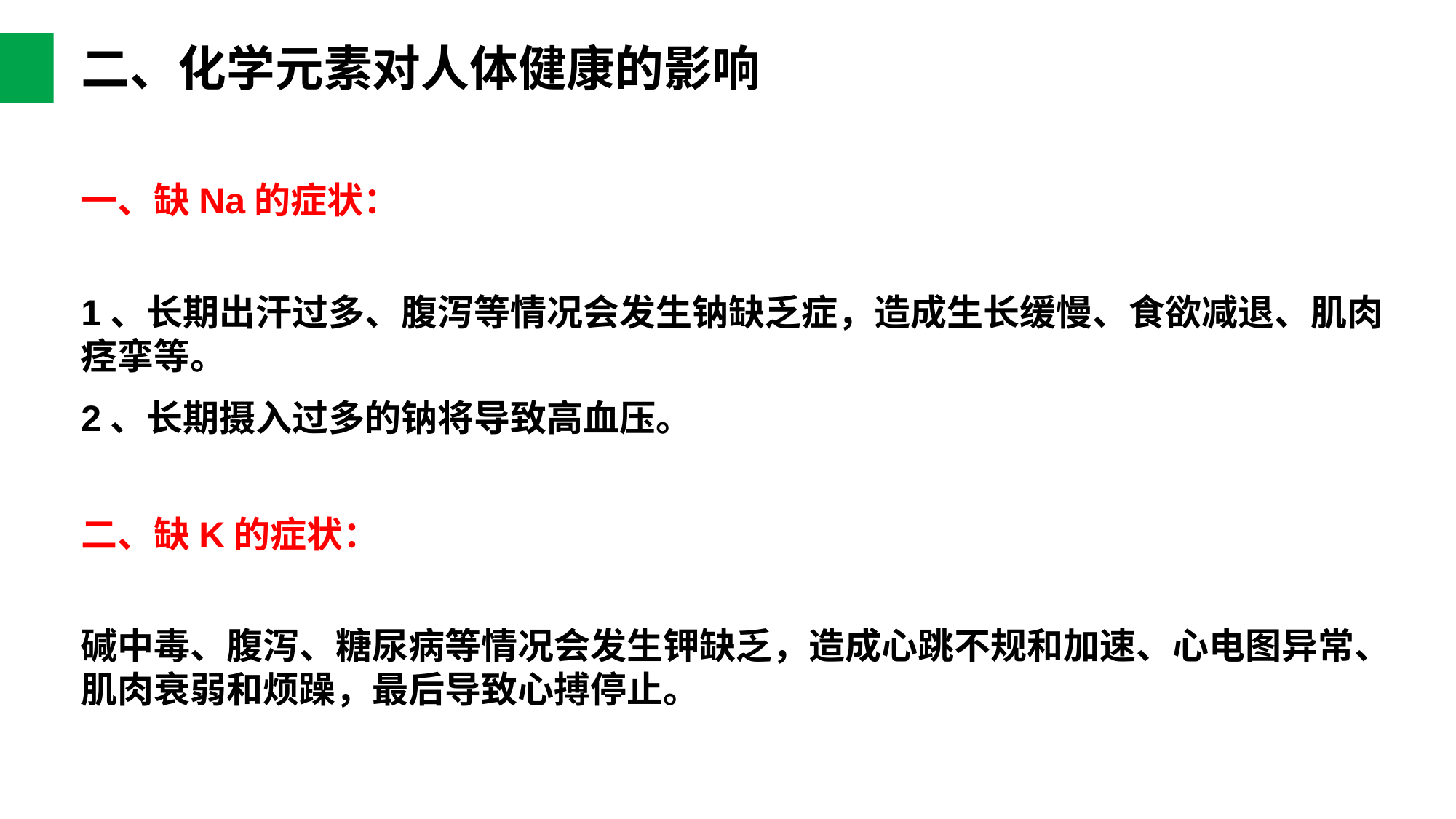

二、化学元素对人体健康的影响
一、缺Na的症状：
1、长期出汗过多、腹泻等情况会发生钠缺乏症，造成生长缓慢、食欲减退、肌肉痉挛等。
2、长期摄入过多的钠将导致高血压。
二、缺K的症状：
碱中毒、腹泻、糖尿病等情况会发生钾缺乏，造成心跳不规和加速、心电图异常、肌肉衰弱和烦躁，最后导致心搏停止。